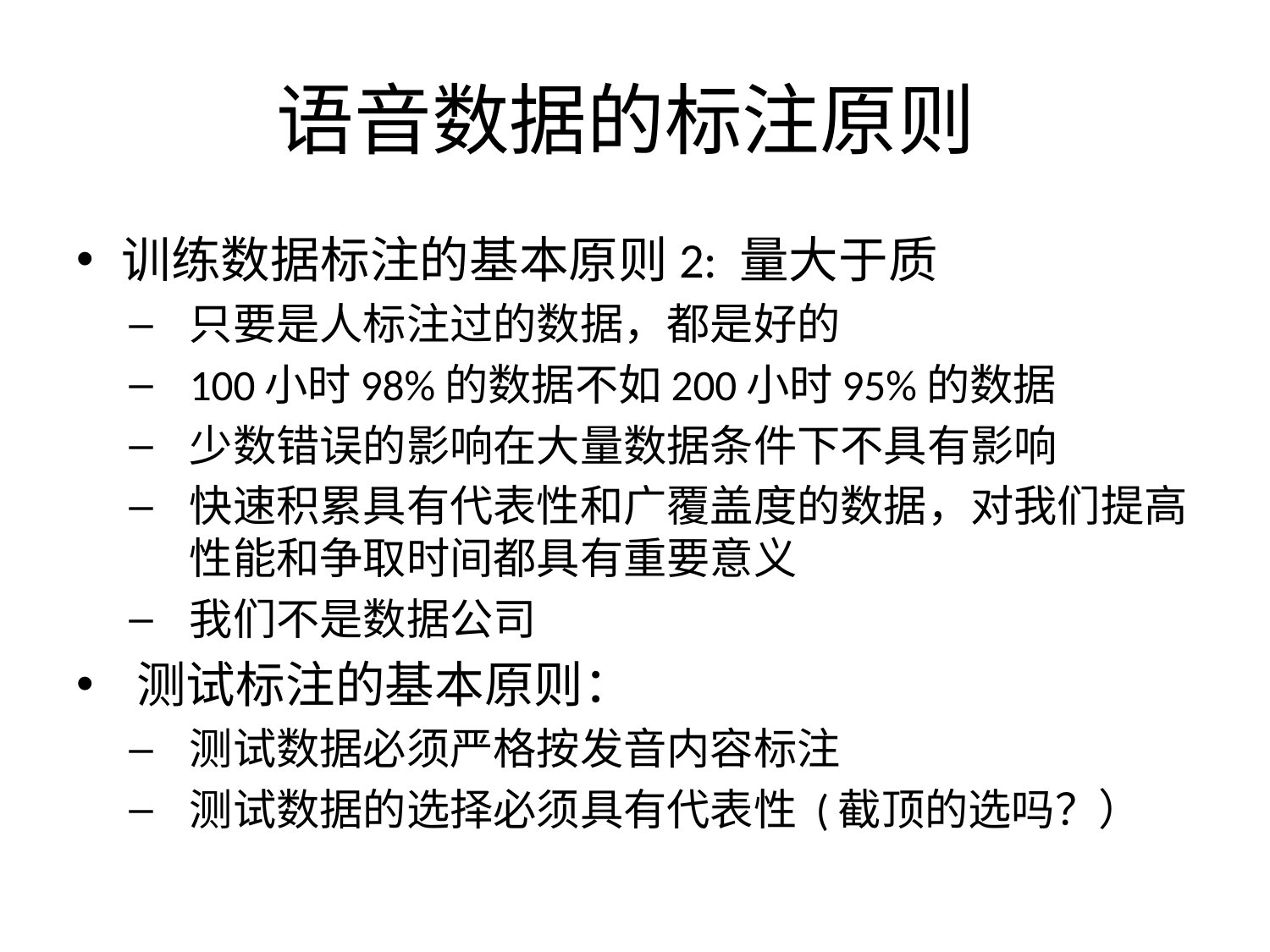

# 语音数据的标注原则
训练数据标注的基本原则2: 量大于质
只要是人标注过的数据，都是好的
100小时98%的数据不如200小时95%的数据
少数错误的影响在大量数据条件下不具有影响
快速积累具有代表性和广覆盖度的数据，对我们提高性能和争取时间都具有重要意义
我们不是数据公司
测试标注的基本原则：
测试数据必须严格按发音内容标注
测试数据的选择必须具有代表性 (截顶的选吗？）